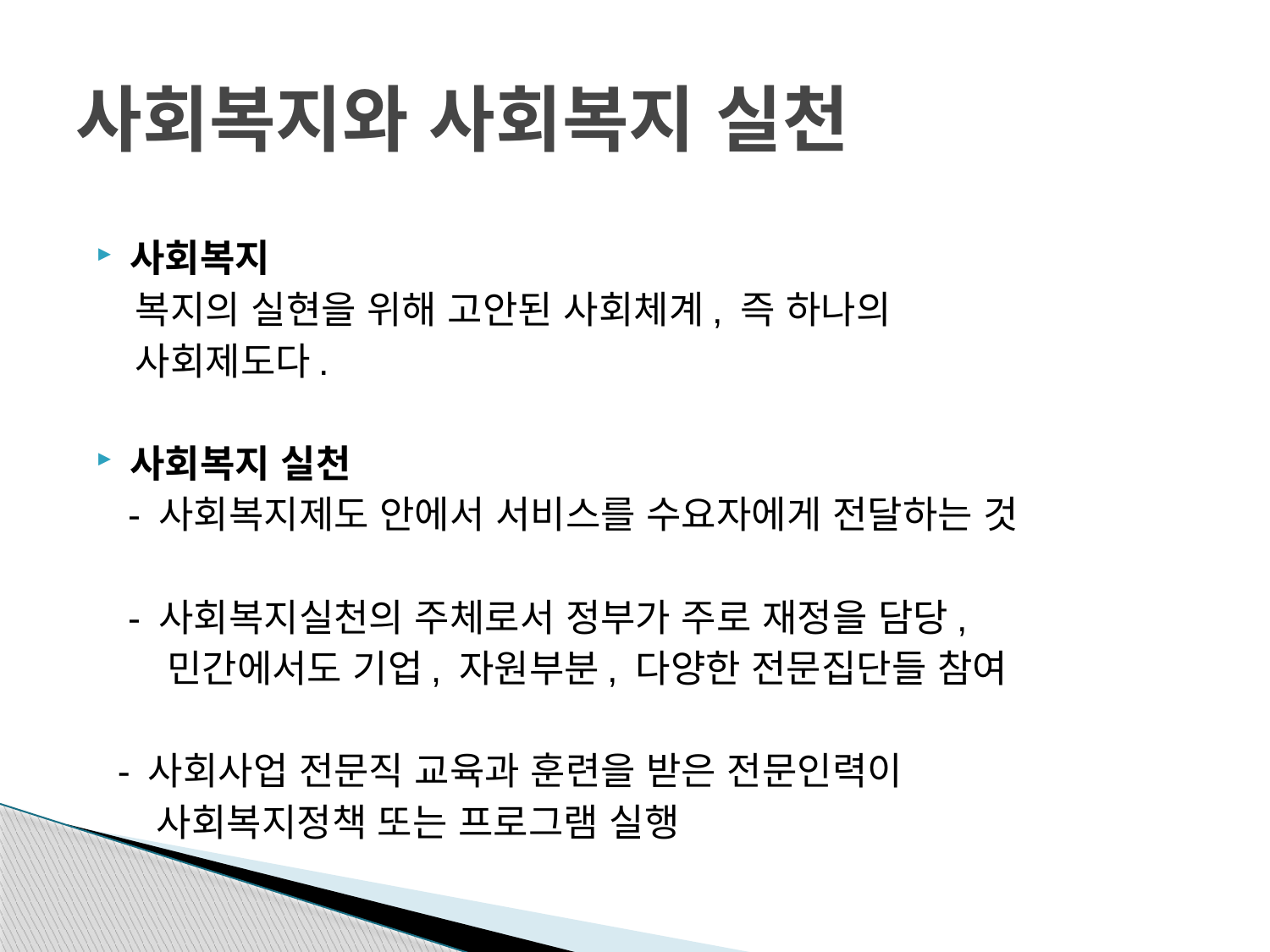

# 사회복지와 사회복지 실천
사회복지
   복지의 실현을 위해 고안된 사회체계, 즉 하나의
   사회제도다.

사회복지 실천
   - 사회복지제도 안에서 서비스를 수요자에게 전달하는 것

   - 사회복지실천의 주체로서 정부가 주로 재정을 담당,
      민간에서도 기업, 자원부분, 다양한 전문집단들 참여

  - 사회사업 전문직 교육과 훈련을 받은 전문인력이
     사회복지정책 또는 프로그램 실행